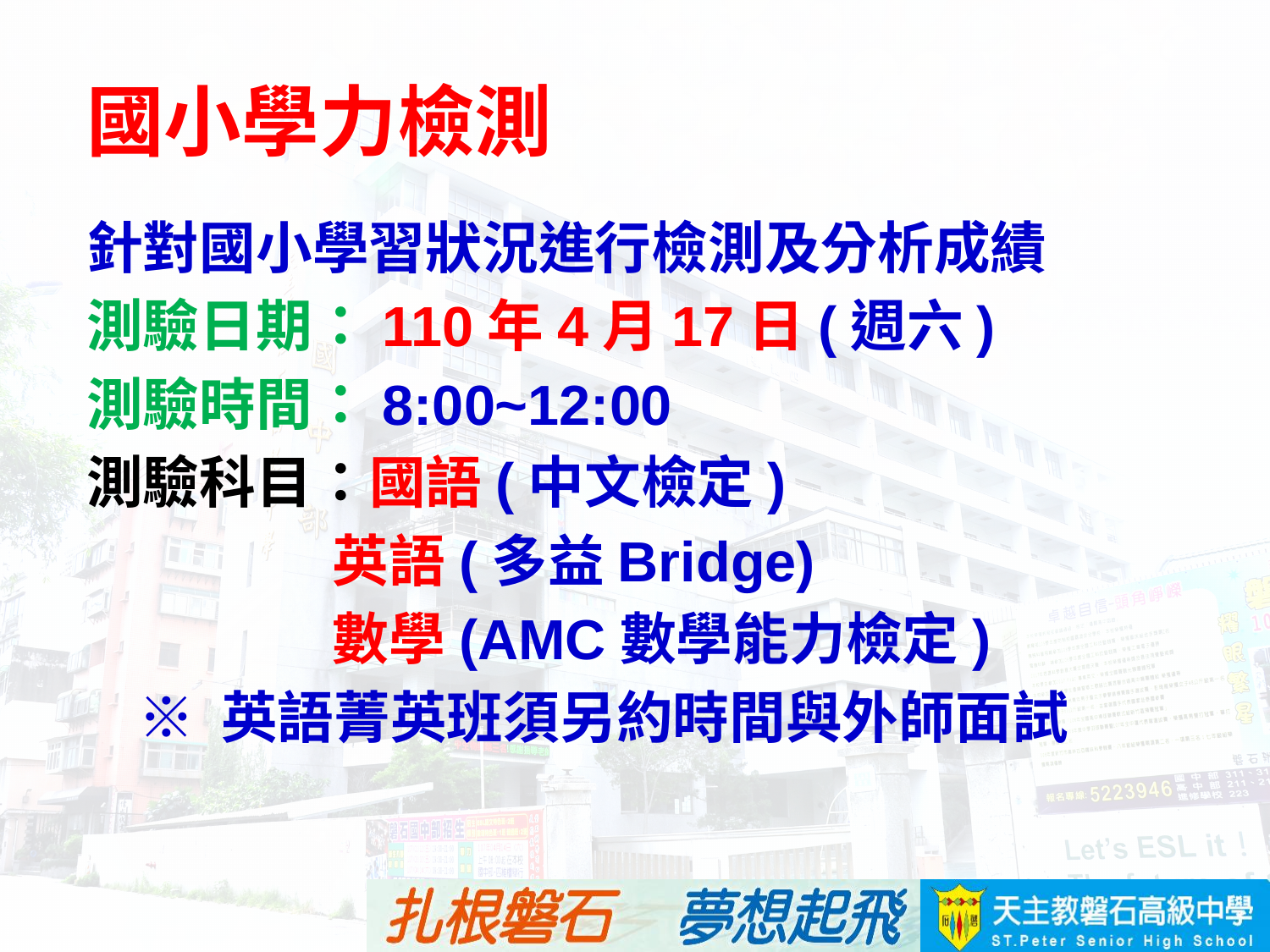

國小學力檢測

針對國小學習狀況進行檢測及分析成績
測驗日期：110年4月17日(週六)
測驗時間：8:00~12:00
測驗科目：國語(中文檢定)
                  英語(多益Bridge)
                  數學(AMC數學能力檢定)
    ※ 英語菁英班須另約時間與外師面試